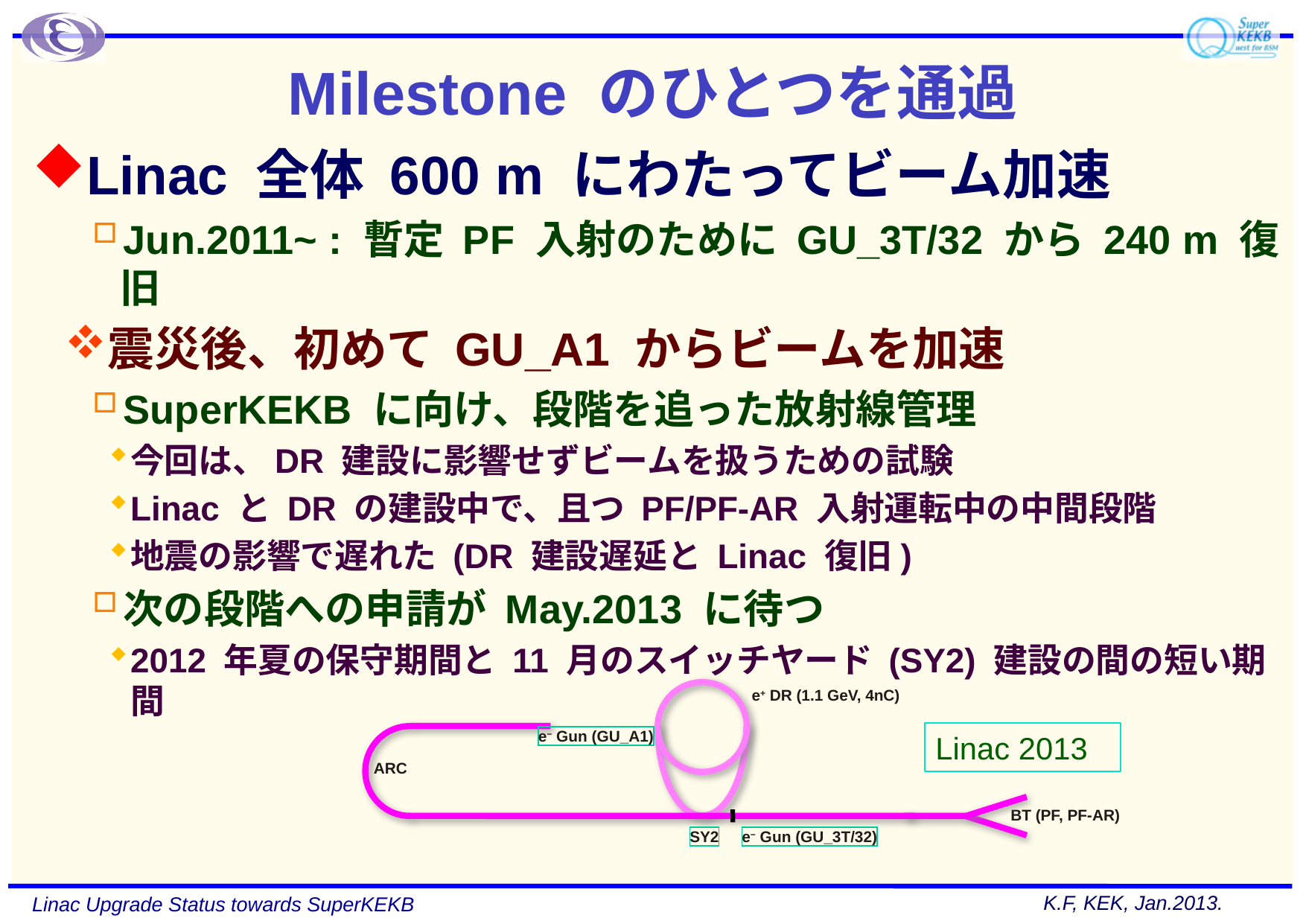

# Milestone のひとつを通過
Linac 全体 600 m にわたってビーム加速
Jun.2011~ : 暫定 PF 入射のために GU_3T/32 から 240 m 復旧
震災後、初めて GU_A1 からビームを加速
SuperKEKB に向け、段階を追った放射線管理
今回は、DR 建設に影響せずビームを扱うための試験
Linac と DR の建設中で、且つ PF/PF-AR 入射運転中の中間段階
地震の影響で遅れた (DR 建設遅延と Linac 復旧)
次の段階への申請が May.2013 に待つ
2012 年夏の保守期間と 11 月のスイッチヤード (SY2) 建設の間の短い期間

e+ DR (1.1 GeV, 4nC)
Linac 2013

e− Gun (GU_A1)
ARC

BT (PF, PF-AR)

SY2
e− Gun (GU_3T/32)